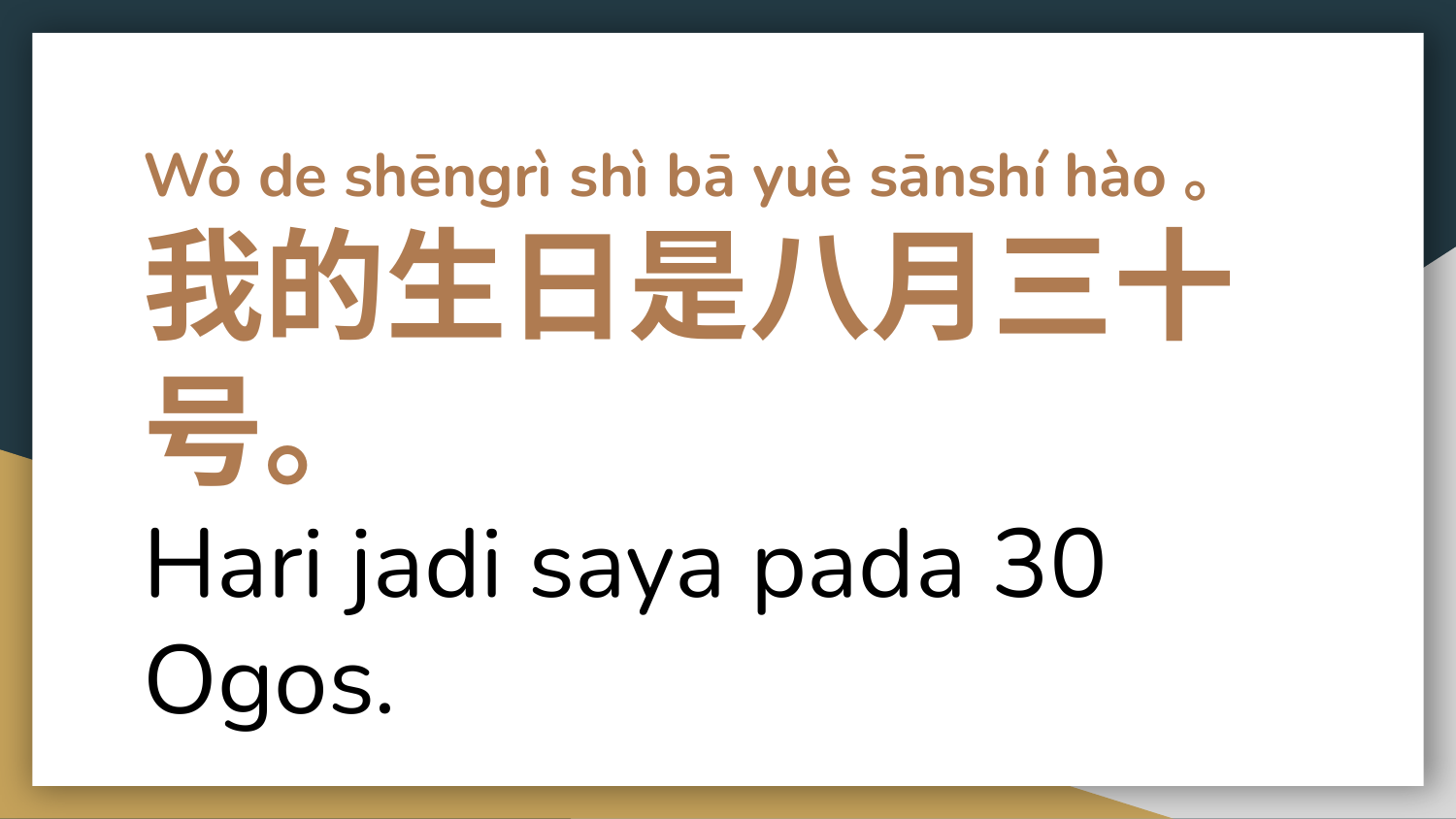

# Wǒ de shēngrì shì bā yuè sānshí hào。
我的生日是八月三十号。
Hari jadi saya pada 30 Ogos.